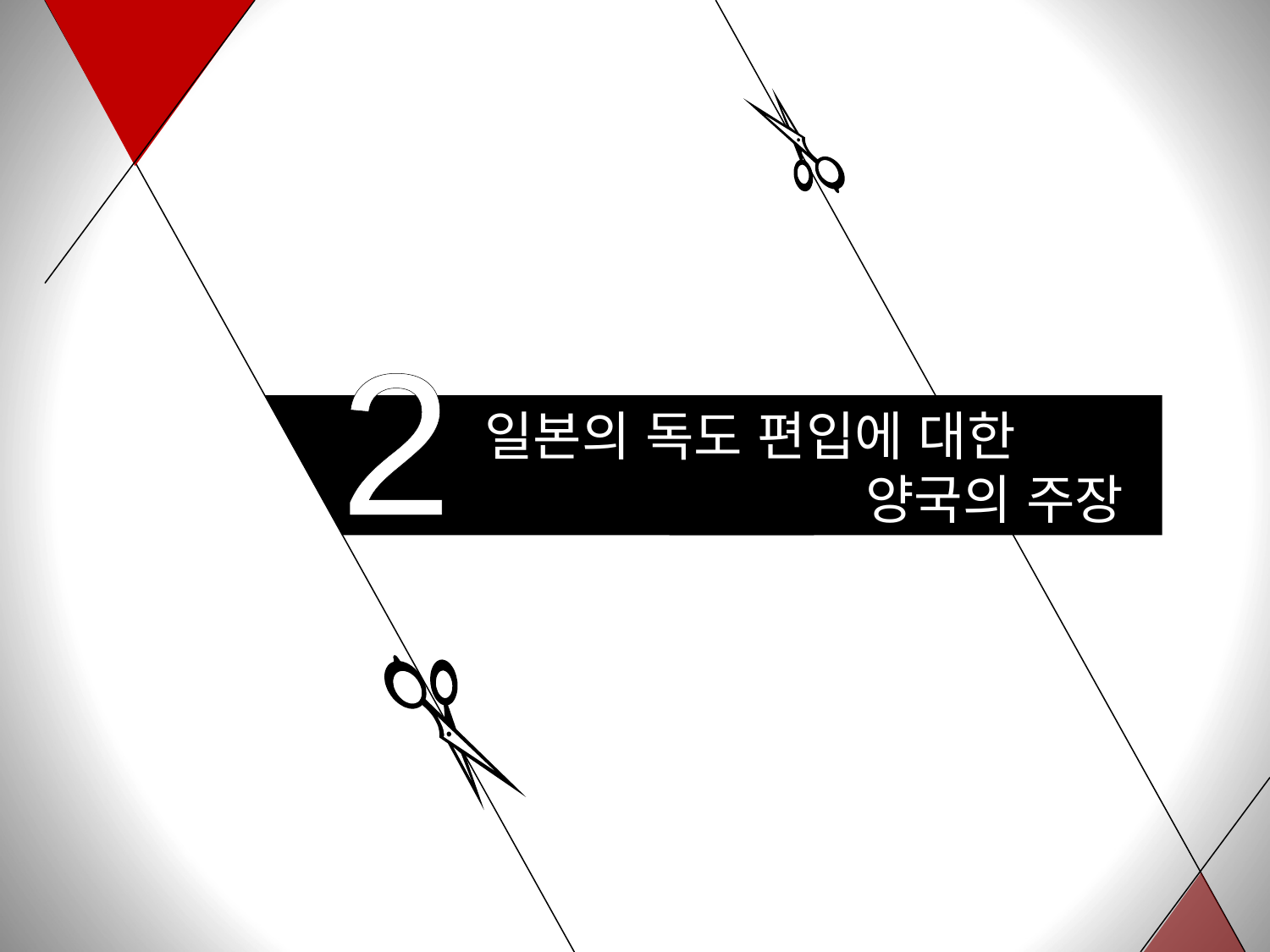

2

일본의 독도 편입에 대한
			양국의 주장